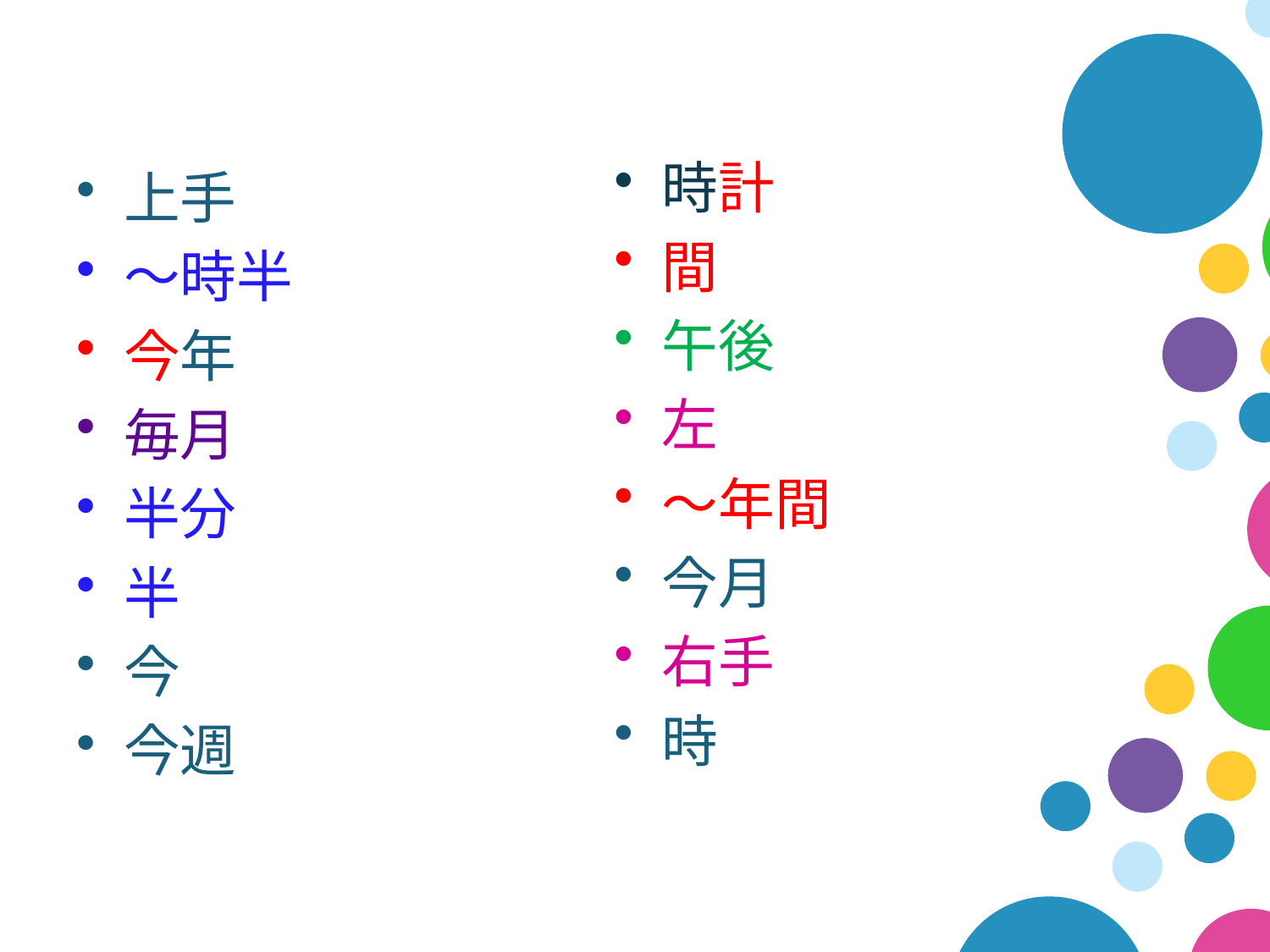

時計
間
午後
左
～年間
今月
右手
時
上手
～時半
今年
毎月
半分
半
今
今週